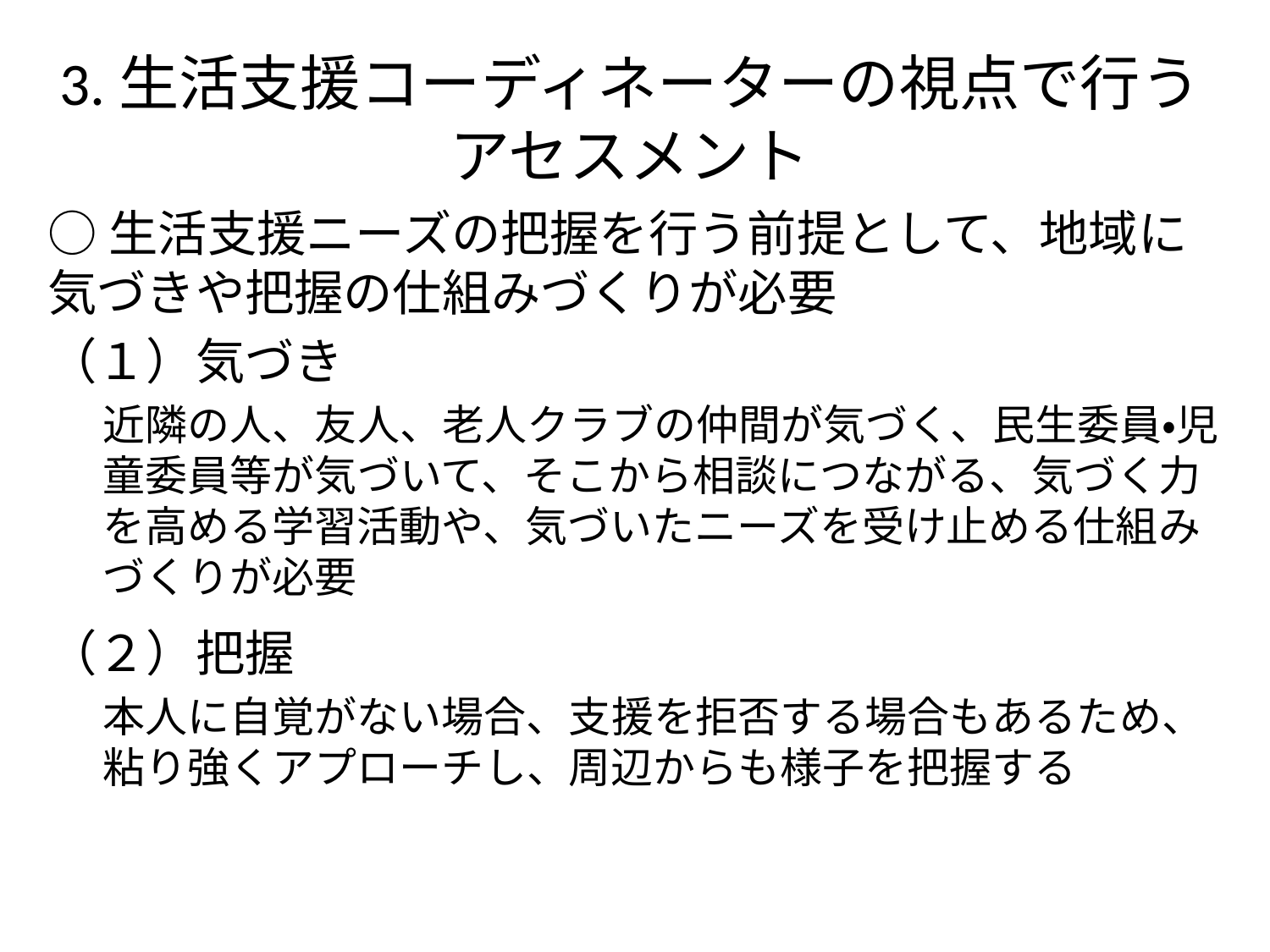

# 3.生活支援コーディネーターの視点で行うアセスメント
○生活支援ニーズの把握を行う前提として、地域に気づきや把握の仕組みづくりが必要
（１）気づき
近隣の人、友人、老人クラブの仲間が気づく、民生委員・児童委員等が気づいて、そこから相談につながる、気づく力を高める学習活動や、気づいたニーズを受け止める仕組みづくりが必要
（２）把握
本人に自覚がない場合、支援を拒否する場合もあるため、粘り強くアプローチし、周辺からも様子を把握する